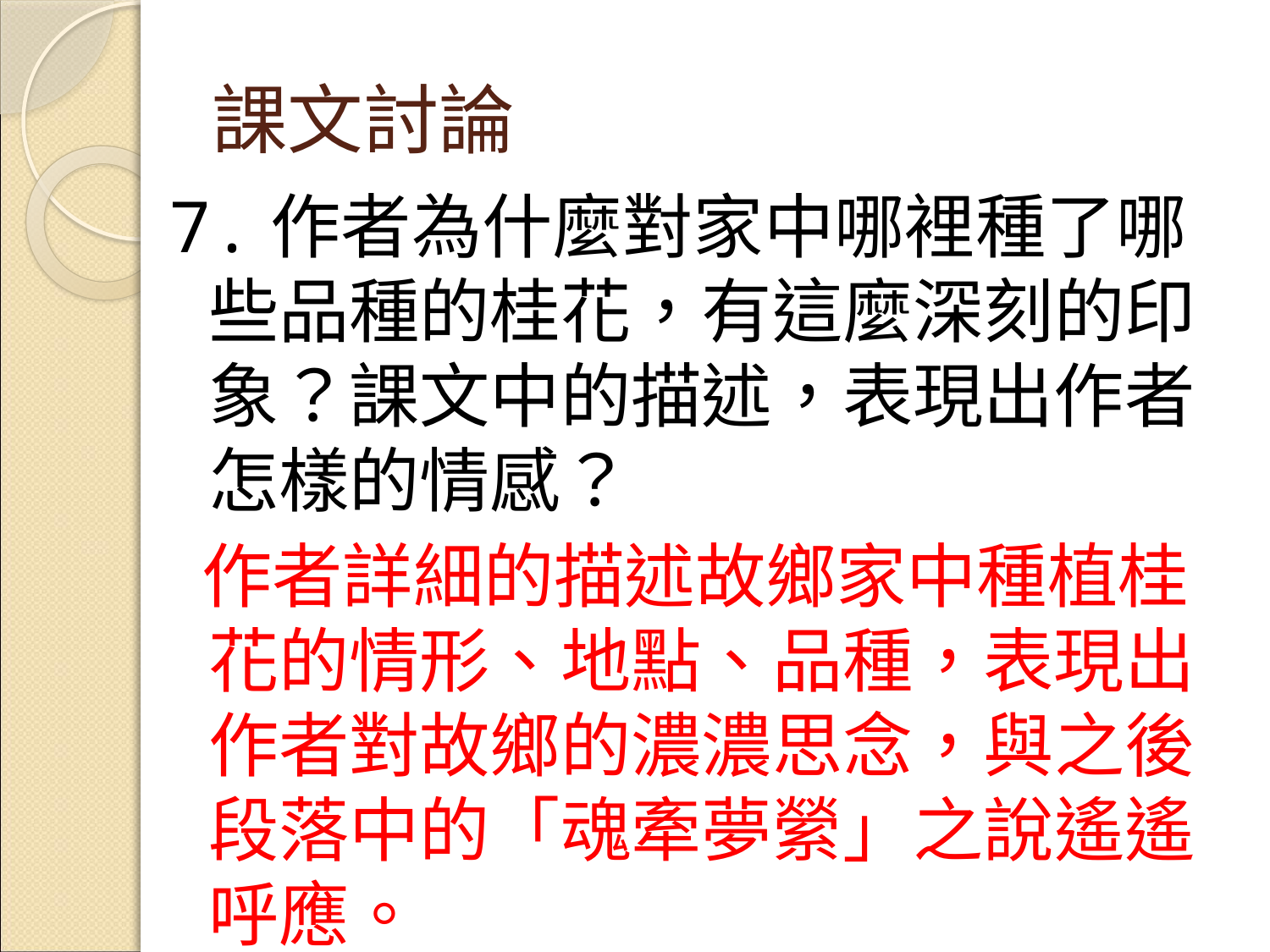

課文討論
7.作者為什麼對家中哪裡種了哪些品種的桂花，有這麼深刻的印象？課文中的描述，表現出作者怎樣的情感？
 作者詳細的描述故鄉家中種植桂花的情形、地點、品種，表現出作者對故鄉的濃濃思念，與之後段落中的「魂牽夢縈」之說遙遙呼應。